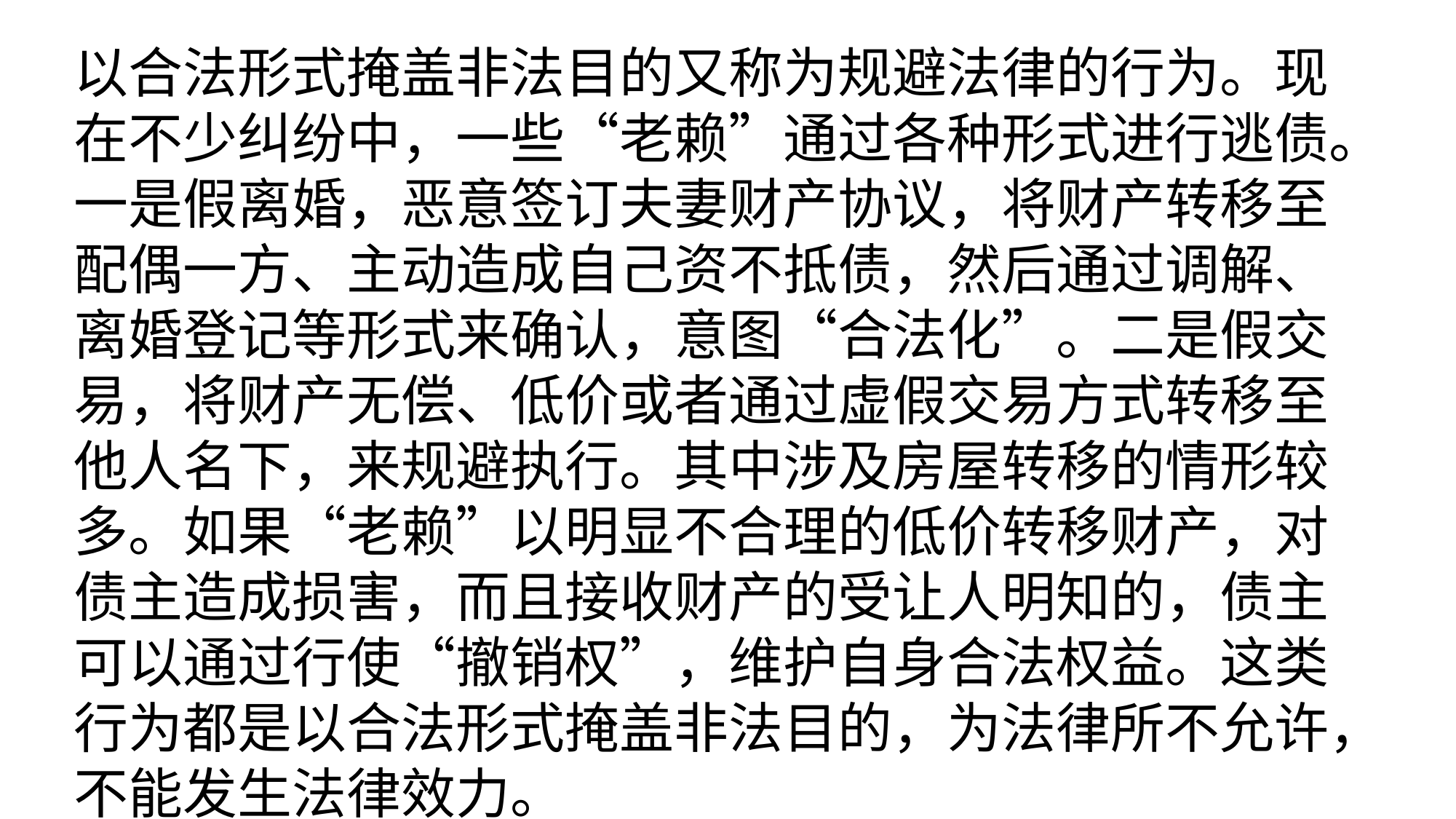

以合法形式掩盖非法目的又称为规避法律的行为。现在不少纠纷中，一些“老赖”通过各种形式进行逃债。一是假离婚，恶意签订夫妻财产协议，将财产转移至配偶一方、主动造成自己资不抵债，然后通过调解、离婚登记等形式来确认，意图“合法化”。二是假交易，将财产无偿、低价或者通过虚假交易方式转移至他人名下，来规避执行。其中涉及房屋转移的情形较多。如果“老赖”以明显不合理的低价转移财产，对债主造成损害，而且接收财产的受让人明知的，债主可以通过行使“撤销权”，维护自身合法权益。这类行为都是以合法形式掩盖非法目的，为法律所不允许，不能发生法律效力。